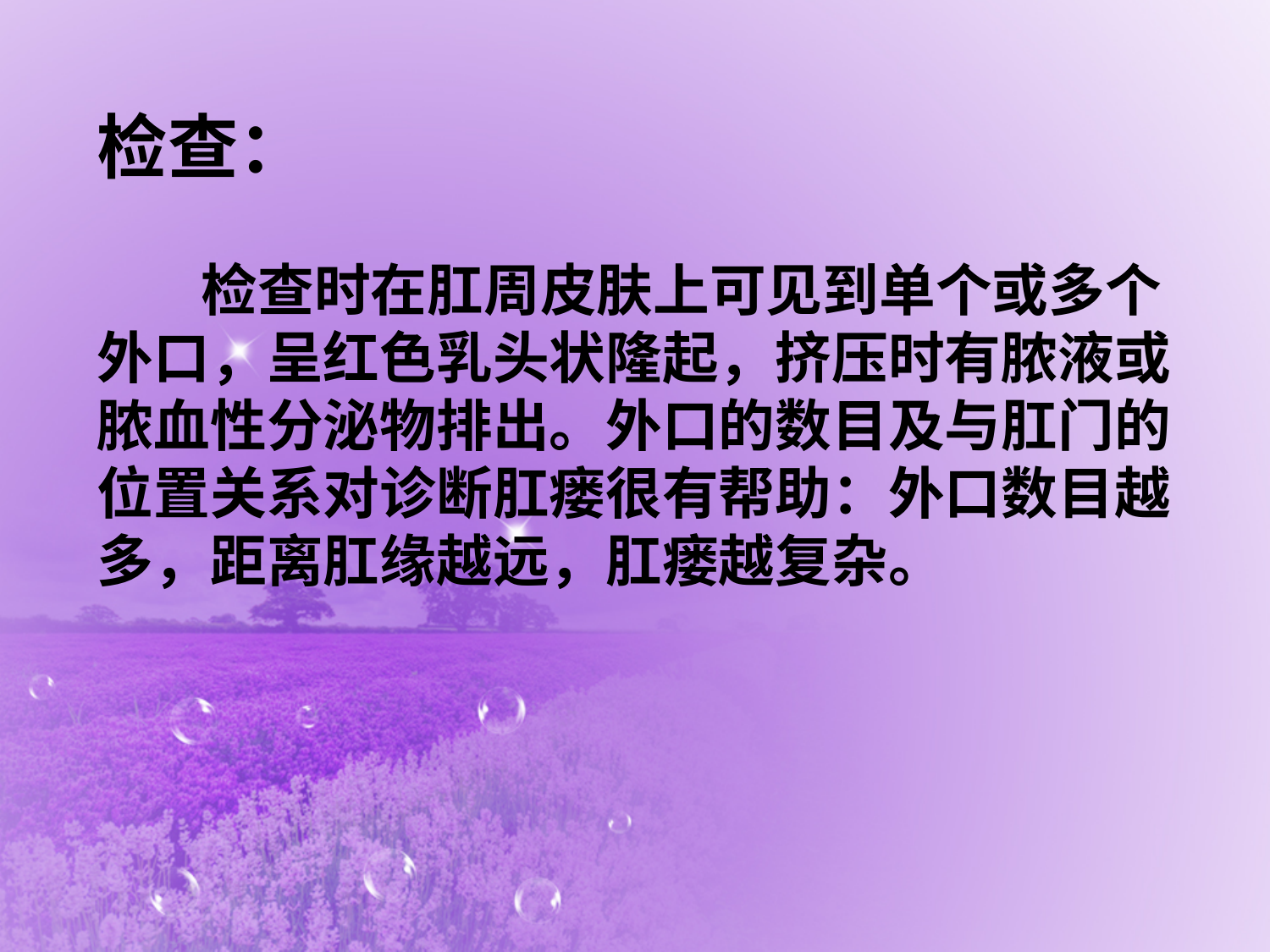

检查：

       检查时在肛周皮肤上可见到单个或多个外口，呈红色乳头状隆起，挤压时有脓液或脓血性分泌物排出。外口的数目及与肛门的位置关系对诊断肛瘘很有帮助：外口数目越多，距离肛缘越远，肛瘘越复杂。